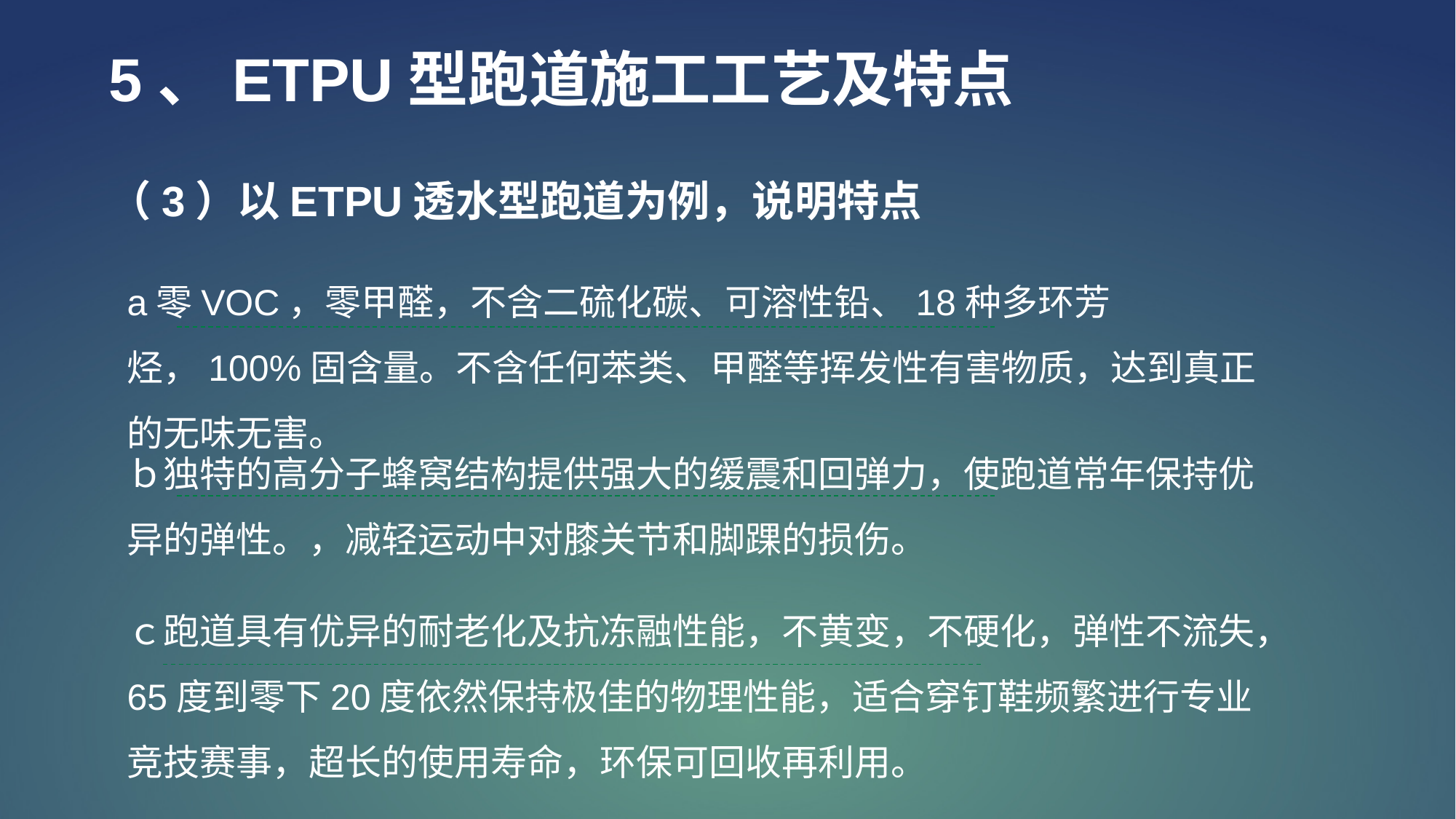

# 5、ETPU型跑道施工工艺及特点 （3）以ETPU透水型跑道为例，说明特点
a零VOC，零甲醛，不含二硫化碳、可溶性铅、18种多环芳烃，100%固含量。不含任何苯类、甲醛等挥发性有害物质，达到真正的无味无害。
ｂ独特的高分子蜂窝结构提供强大的缓震和回弹力，使跑道常年保持优异的弹性。，减轻运动中对膝关节和脚踝的损伤。
ｃ跑道具有优异的耐老化及抗冻融性能，不黄变，不硬化，弹性不流失，65度到零下20度依然保持极佳的物理性能，适合穿钉鞋频繁进行专业竞技赛事，超长的使用寿命，环保可回收再利用。